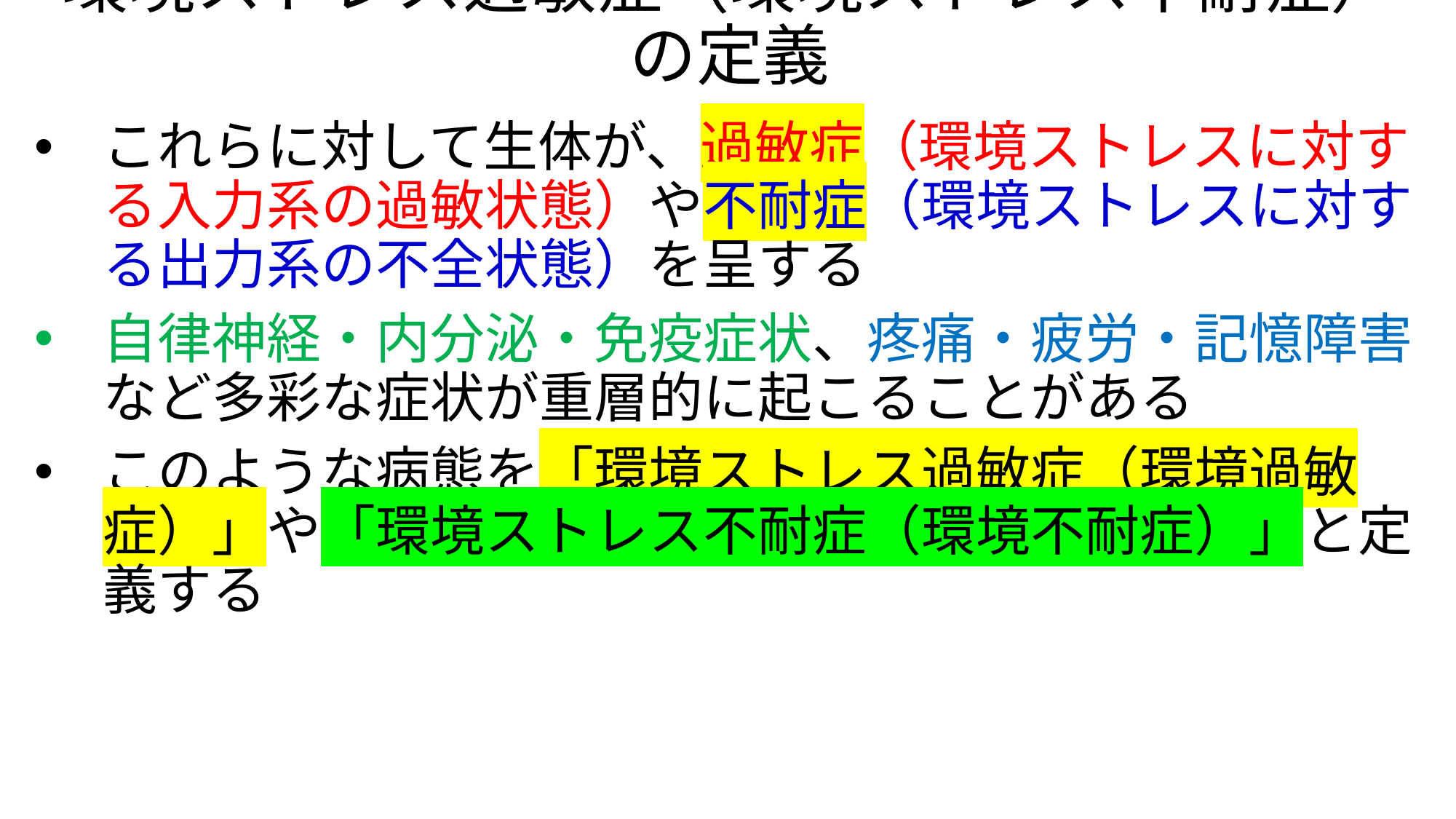

# 環境ストレス過敏症（環境ストレス不耐症）の定義
これらに対して生体が、過敏症（環境ストレスに対する入力系の過敏状態）や不耐症（環境ストレスに対する出力系の不全状態）を呈する
自律神経・内分泌・免疫症状、疼痛・疲労・記憶障害など多彩な症状が重層的に起こることがある
このような病態を「環境ストレス過敏症（環境過敏症）」や「環境ストレス不耐症（環境不耐症）」と定義する